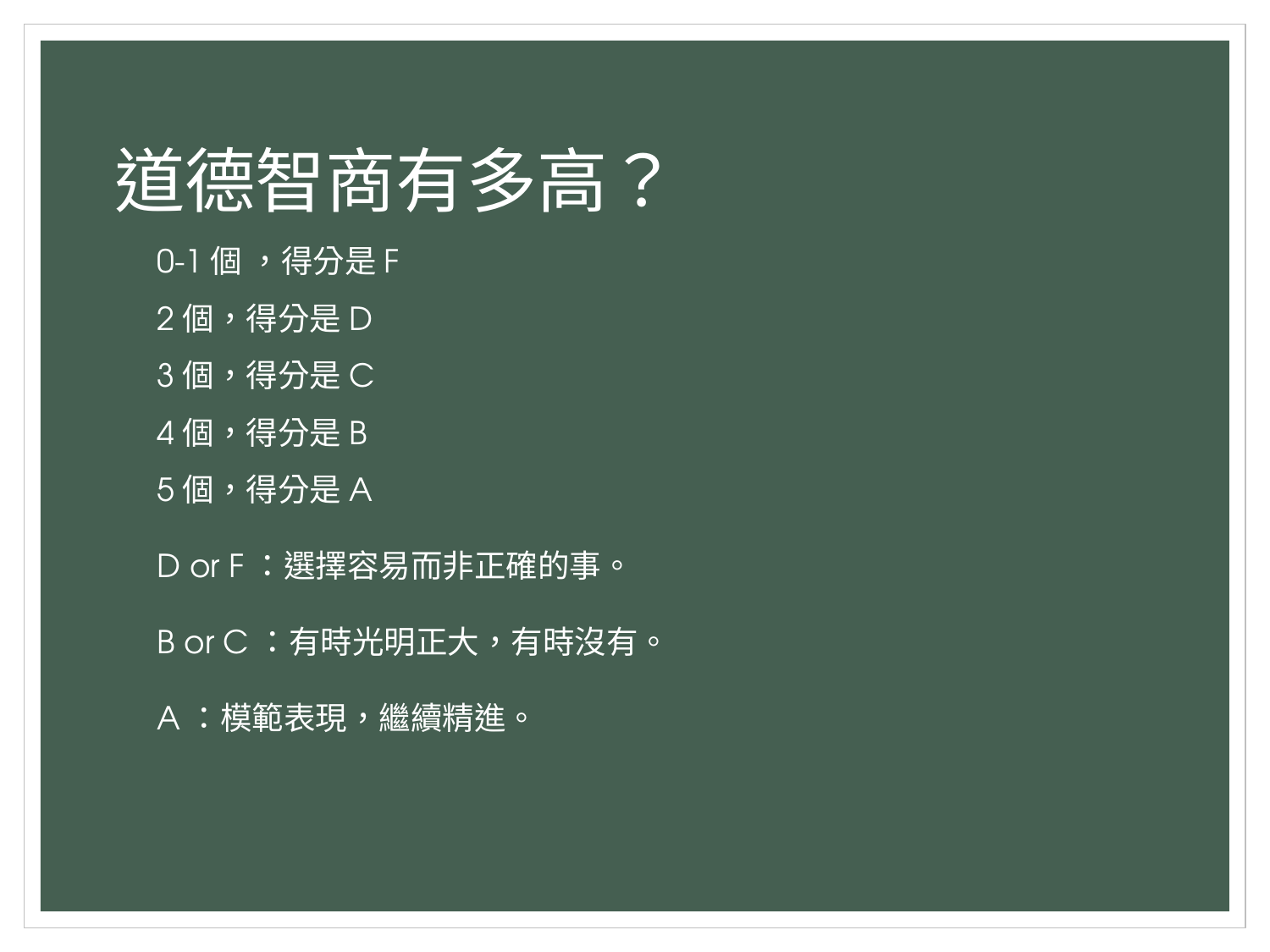

# 道德智商有多高？
0-1個 ，得分是F
2個，得分是D
3個，得分是C
4個，得分是B
5個，得分是A

D or F：選擇容易而非正確的事。

B or C：有時光明正大，有時沒有。

A：模範表現，繼續精進。